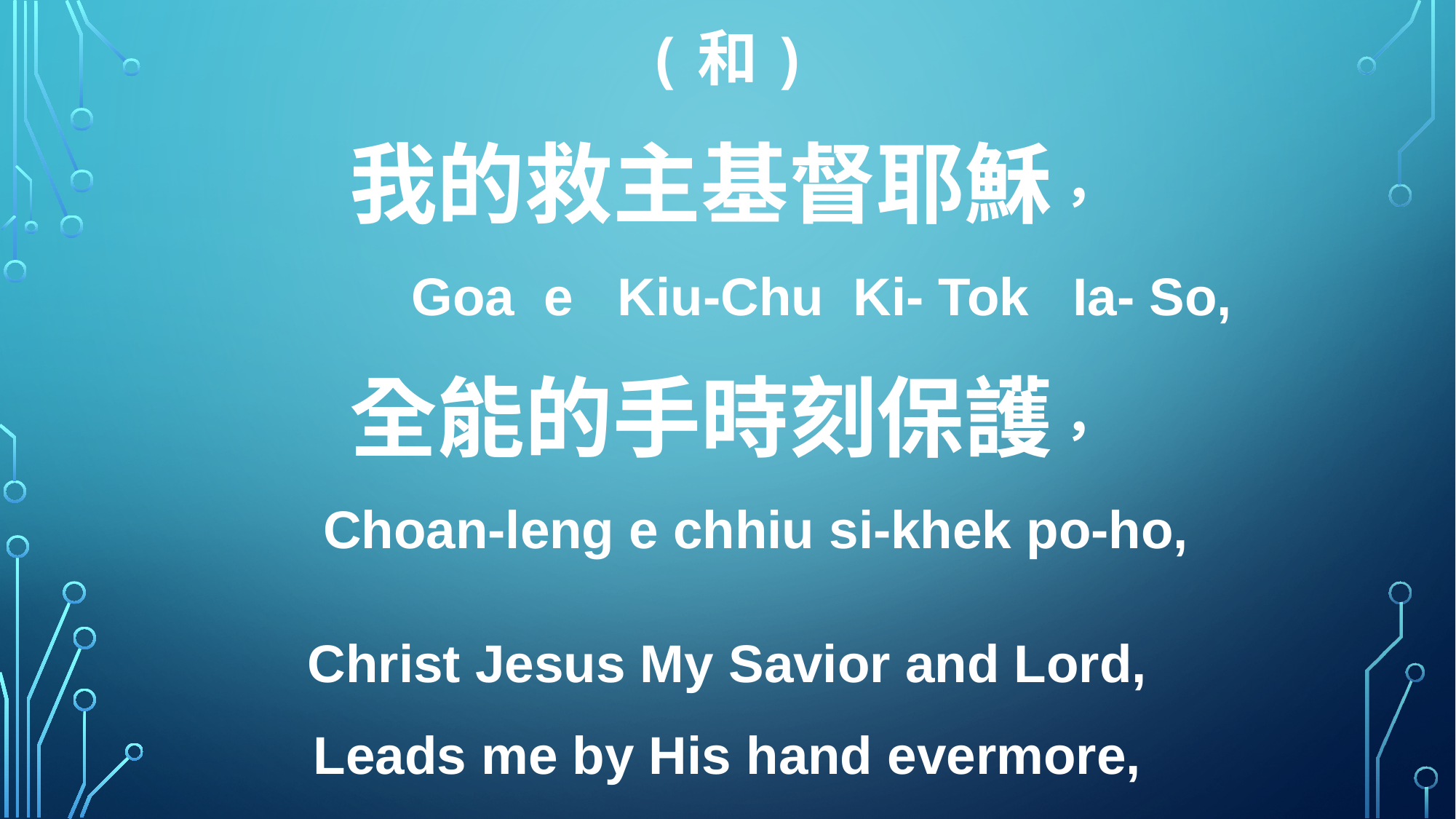

(和)
我的救主基督耶穌，
                 Goa  e   Kiu-Chu  Ki- Tok   Ia- So,
全能的手時刻保護，
           Choan-leng e chhiu si-khek po-ho,

Christ Jesus My Savior and Lord,
Leads me by His hand evermore,